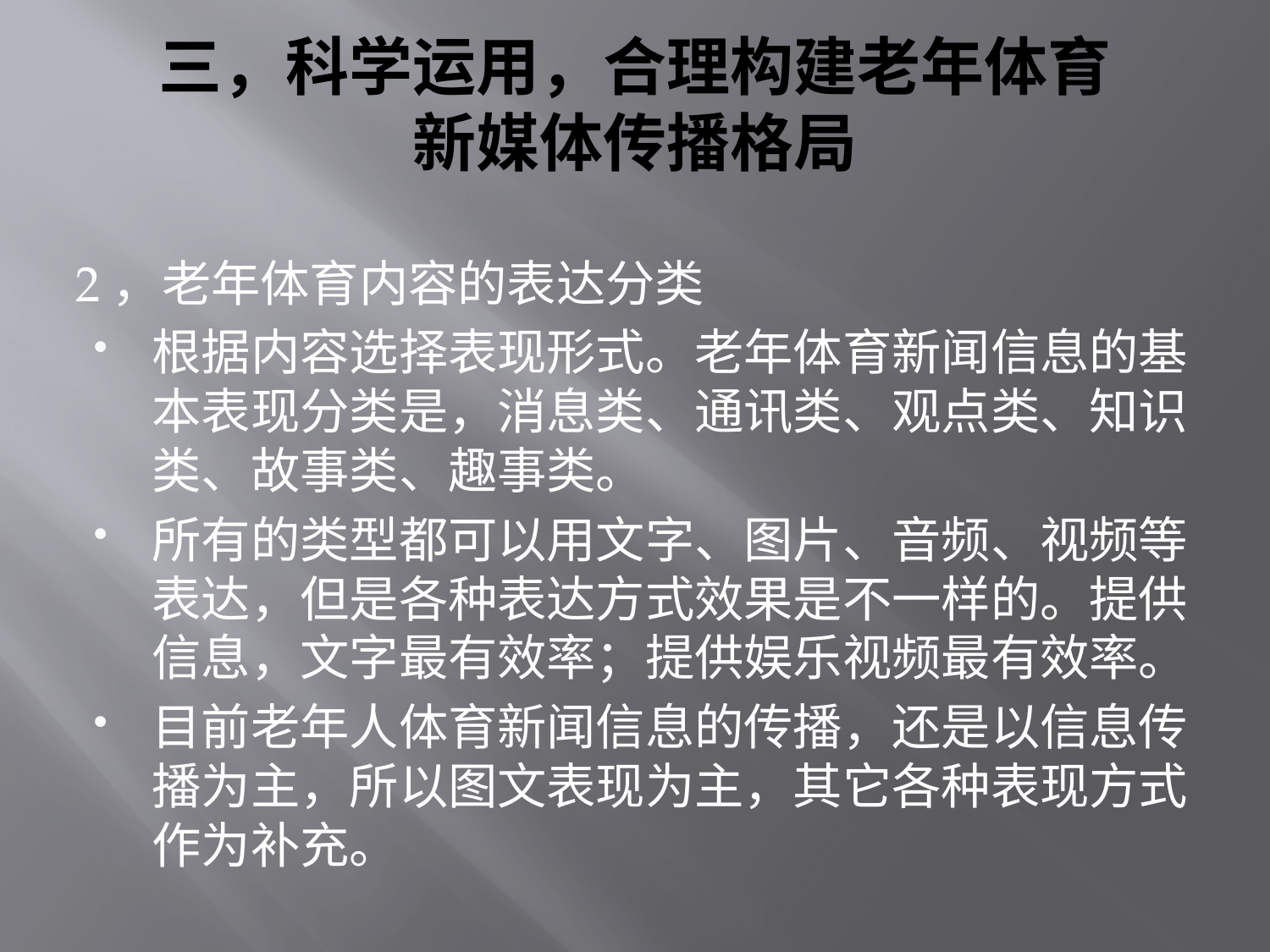

# 三，科学运用，合理构建老年体育 新媒体传播格局
2，老年体育内容的表达分类
根据内容选择表现形式。老年体育新闻信息的基本表现分类是，消息类、通讯类、观点类、知识类、故事类、趣事类。
所有的类型都可以用文字、图片、音频、视频等表达，但是各种表达方式效果是不一样的。提供信息，文字最有效率；提供娱乐视频最有效率。
目前老年人体育新闻信息的传播，还是以信息传播为主，所以图文表现为主，其它各种表现方式作为补充。